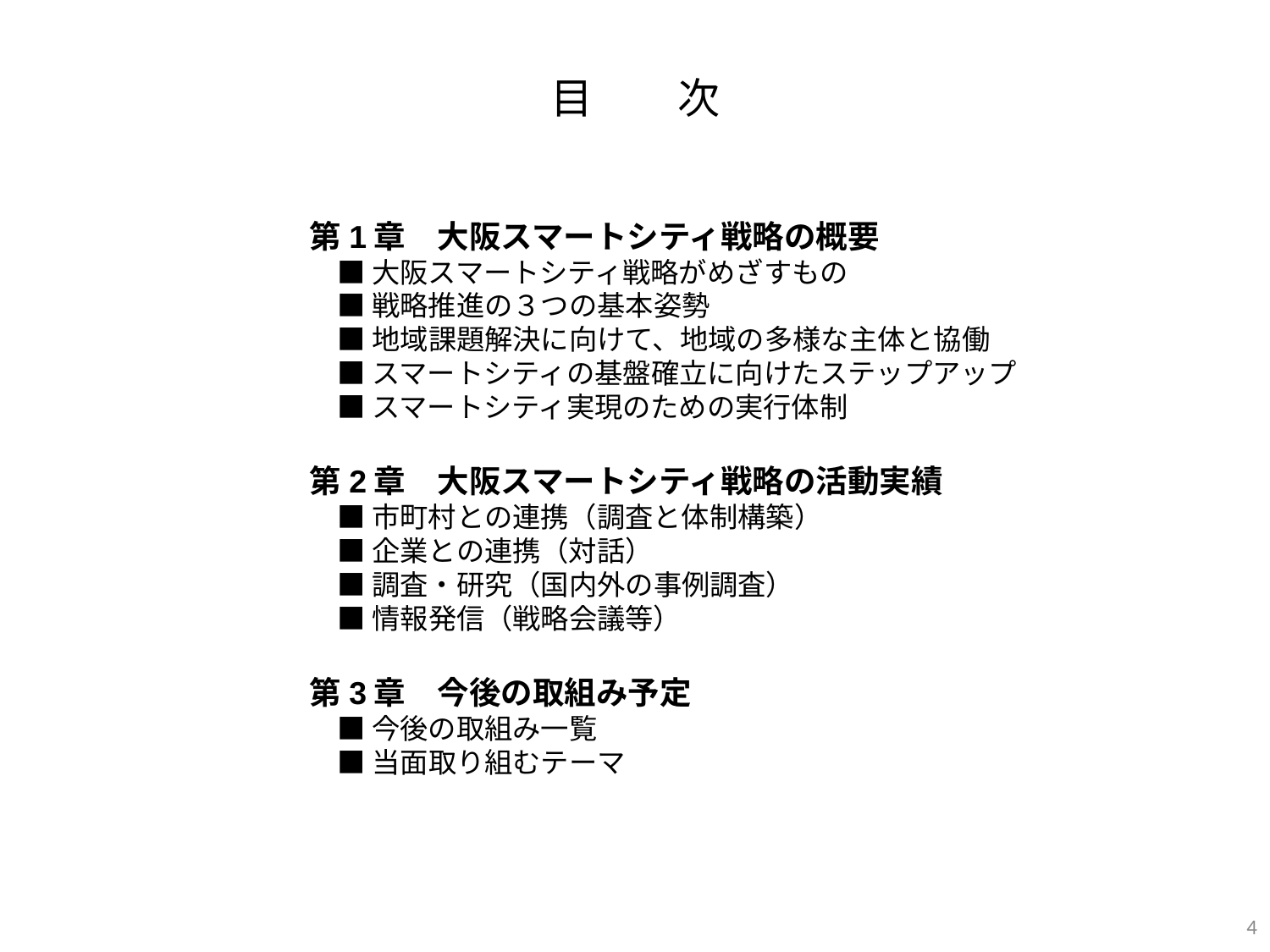

目　　次
第1章　大阪スマートシティ戦略の概要
　■ 大阪スマートシティ戦略がめざすもの
　■ 戦略推進の３つの基本姿勢
　■ 地域課題解決に向けて、地域の多様な主体と協働
　■ スマートシティの基盤確立に向けたステップアップ
　■ スマートシティ実現のための実行体制

第2章　大阪スマートシティ戦略の活動実績
　■ 市町村との連携（調査と体制構築）
　■ 企業との連携（対話）
　■ 調査・研究（国内外の事例調査）
　■ 情報発信（戦略会議等）

第3章　今後の取組み予定
　■ 今後の取組み一覧
　■ 当面取り組むテーマ
4